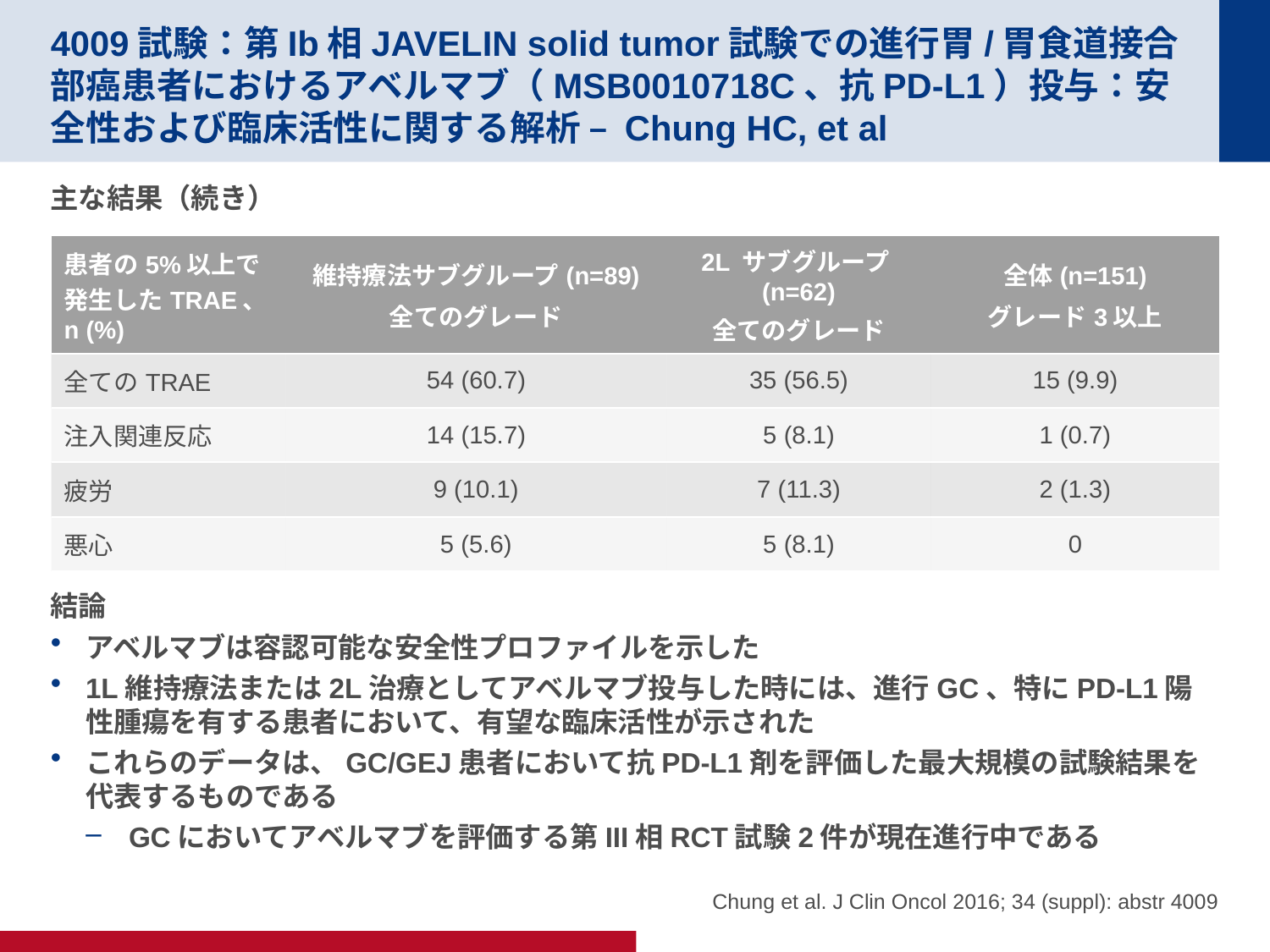

# 4009試験：第Ib相JAVELIN solid tumor試験での進行胃/胃食道接合部癌患者におけるアベルマブ（MSB0010718C、抗PD-L1）投与：安全性および臨床活性に関する解析 – Chung HC, et al
主な結果（続き）

結論
アベルマブは容認可能な安全性プロファイルを示した
1L維持療法または2L治療としてアベルマブ投与した時には、進行GC、特にPD-L1陽性腫瘍を有する患者において、有望な臨床活性が示された
これらのデータは、GC/GEJ患者において抗PD-L1剤を評価した最大規模の試験結果を代表するものである
GCにおいてアベルマブを評価する第III相RCT試験2件が現在進行中である
| 患者の5%以上で発生したTRAE、n (%) | 維持療法サブグループ(n=89) 全てのグレード | 2L サブグループ(n=62) 全てのグレード | 全体(n=151) グレード3以上 |
| --- | --- | --- | --- |
| 全てのTRAE | 54 (60.7) | 35 (56.5) | 15 (9.9) |
| 注入関連反応 | 14 (15.7) | 5 (8.1) | 1 (0.7) |
| 疲労 | 9 (10.1) | 7 (11.3) | 2 (1.3) |
| 悪心 | 5 (5.6) | 5 (8.1) | 0 |
Chung et al. J Clin Oncol 2016; 34 (suppl): abstr 4009